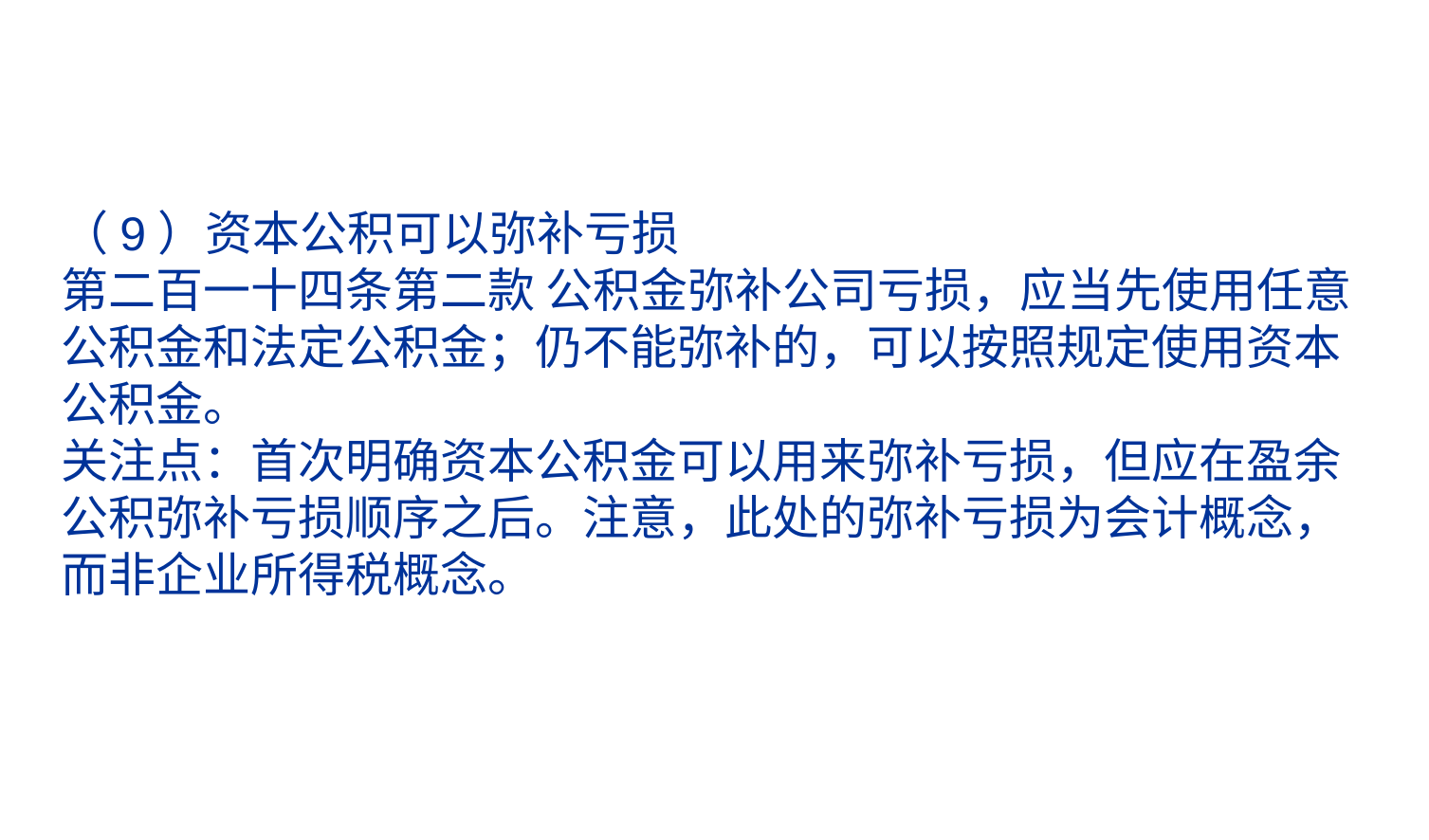

# （9）资本公积可以弥补亏损 第二百一十四条第二款 公积金弥补公司亏损，应当先使用任意公积金和法定公积金；仍不能弥补的，可以按照规定使用资本公积金。 关注点：首次明确资本公积金可以用来弥补亏损，但应在盈余公积弥补亏损顺序之后。注意，此处的弥补亏损为会计概念，而非企业所得税概念。